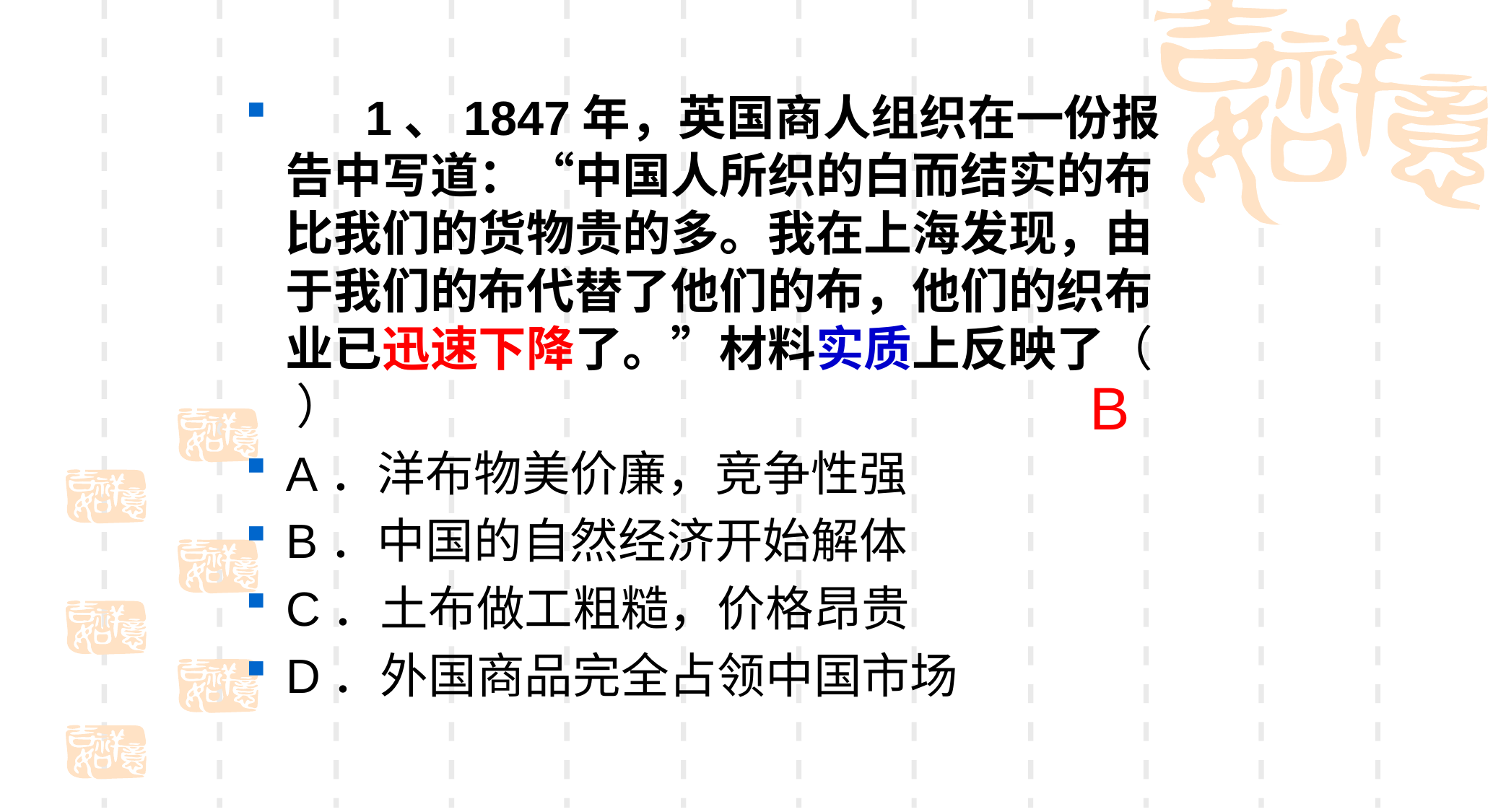

1、1847年，英国商人组织在一份报告中写道：“中国人所织的白而结实的布比我们的货物贵的多。我在上海发现，由于我们的布代替了他们的布，他们的织布业已迅速下降了。”材料实质上反映了（  ）
A．洋布物美价廉，竞争性强
B．中国的自然经济开始解体
C．土布做工粗糙，价格昂贵
D．外国商品完全占领中国市场
B